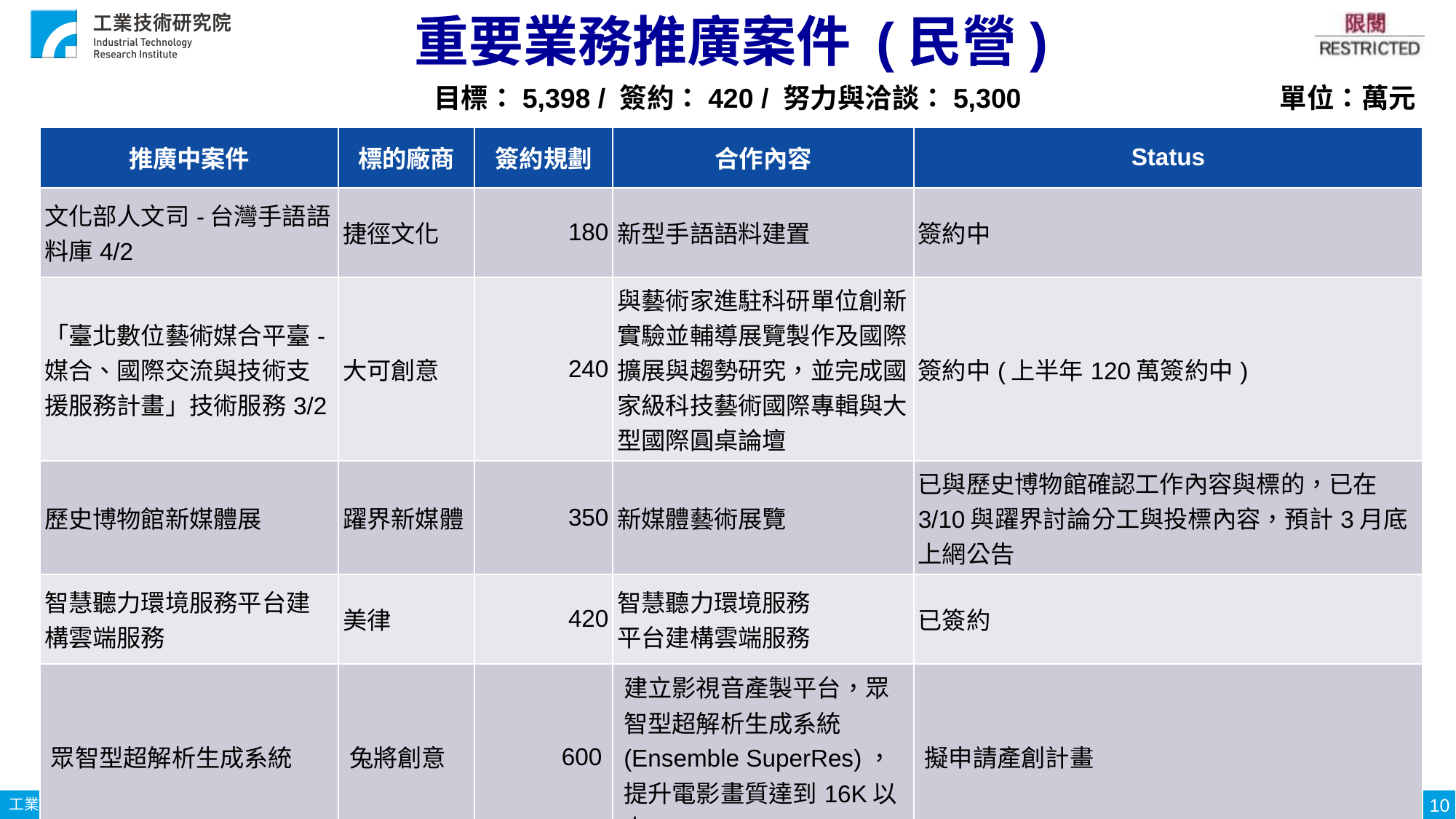

# 重要業務推廣案件 (民營)
目標：5,398 / 簽約：420 / 努力與洽談：5,300
單位：萬元
| 推廣中案件 | 標的廠商 | 簽約規劃 | 合作內容 | Status |
| --- | --- | --- | --- | --- |
| 文化部人文司-台灣手語語料庫4/2 | 捷徑文化 | 180 | 新型手語語料建置 | 簽約中 |
| 「臺北數位藝術媒合平臺-媒合、國際交流與技術支援服務計畫」技術服務3/2 | 大可創意 | 240 | 與藝術家進駐科研單位創新實驗並輔導展覽製作及國際擴展與趨勢研究，並完成國家級科技藝術國際專輯與大型國際圓桌論壇 | 簽約中(上半年120萬簽約中) |
| 歷史博物館新媒體展 | 躍界新媒體 | 350 | 新媒體藝術展覽 | 已與歷史博物館確認工作內容與標的，已在3/10與躍界討論分工與投標內容，預計3月底上網公告 |
| 智慧聽力環境服務平台建構雲端服務 | 美律 | 420 | 智慧聽力環境服務 平台建構雲端服務 | 已簽約 |
| 眾智型超解析生成系統​ | 兔將創意​ | 600 | 建立影視音產製平台，眾智型超解析生成系統(Ensemble SuperRes)，提升電影畫質達到16K以上​ | 擬申請產創計畫​ |
10